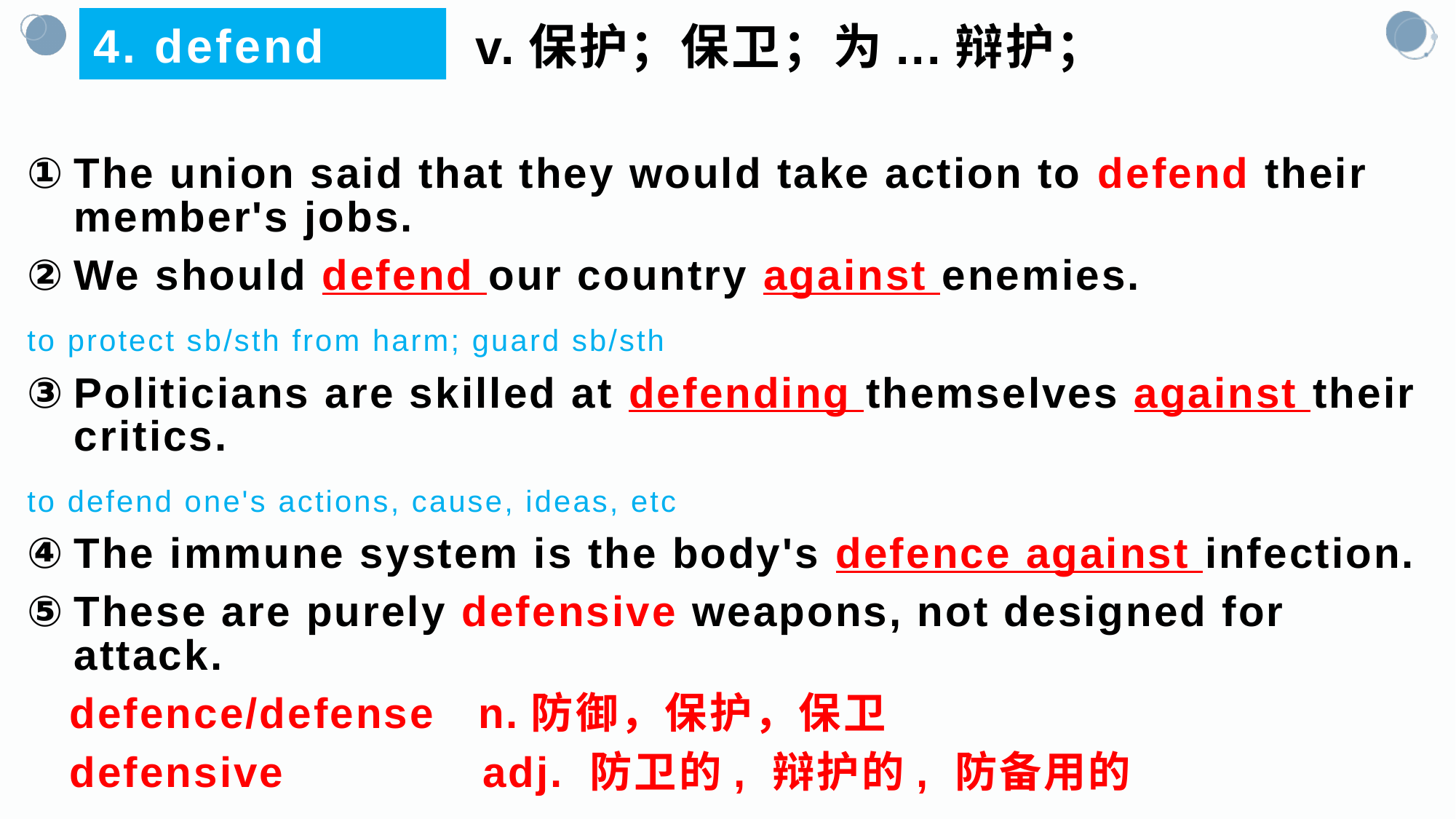

4. defend
v.保护；保卫；为...辩护；
The union said that they would take action to defend their member's jobs.
We should defend our country against enemies.
to protect sb/sth from harm; guard sb/sth
Politicians are skilled at defending themselves against their critics.
to defend one's actions, cause, ideas, etc
The immune system is the body's defence against infection.
These are purely defensive weapons, not designed for attack.
   defence/defense   n.防御，保护，保卫
   defensive              adj. 防卫的, 辩护的, 防备用的